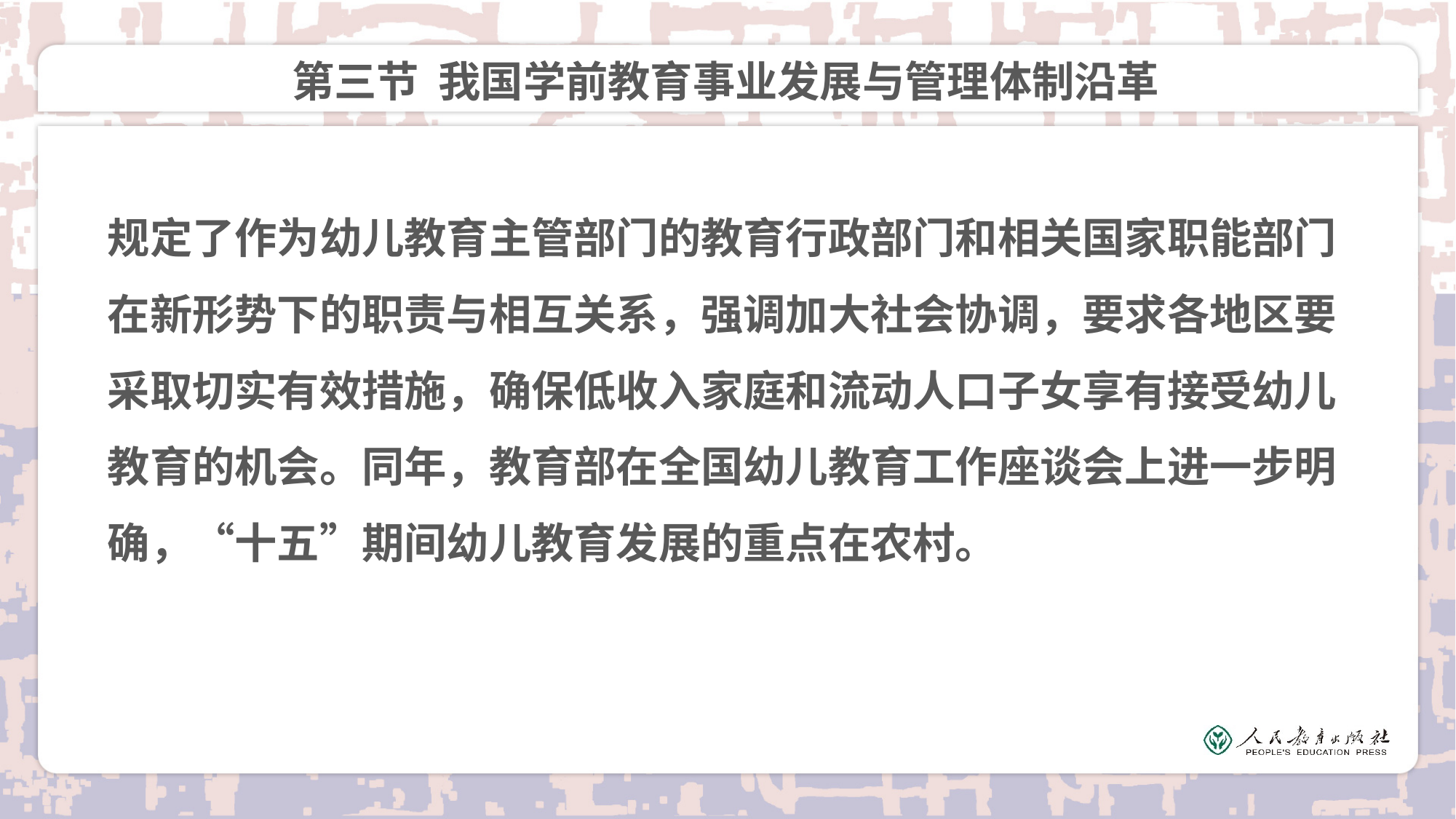

# 第三节  我国学前教育事业发展与管理体制沿革
规定了作为幼儿教育主管部门的教育行政部门和相关国家职能部门在新形势下的职责与相互关系，强调加大社会协调，要求各地区要采取切实有效措施，确保低收入家庭和流动人口子女享有接受幼儿教育的机会。同年，教育部在全国幼儿教育工作座谈会上进一步明确，“十五”期间幼儿教育发展的重点在农村。